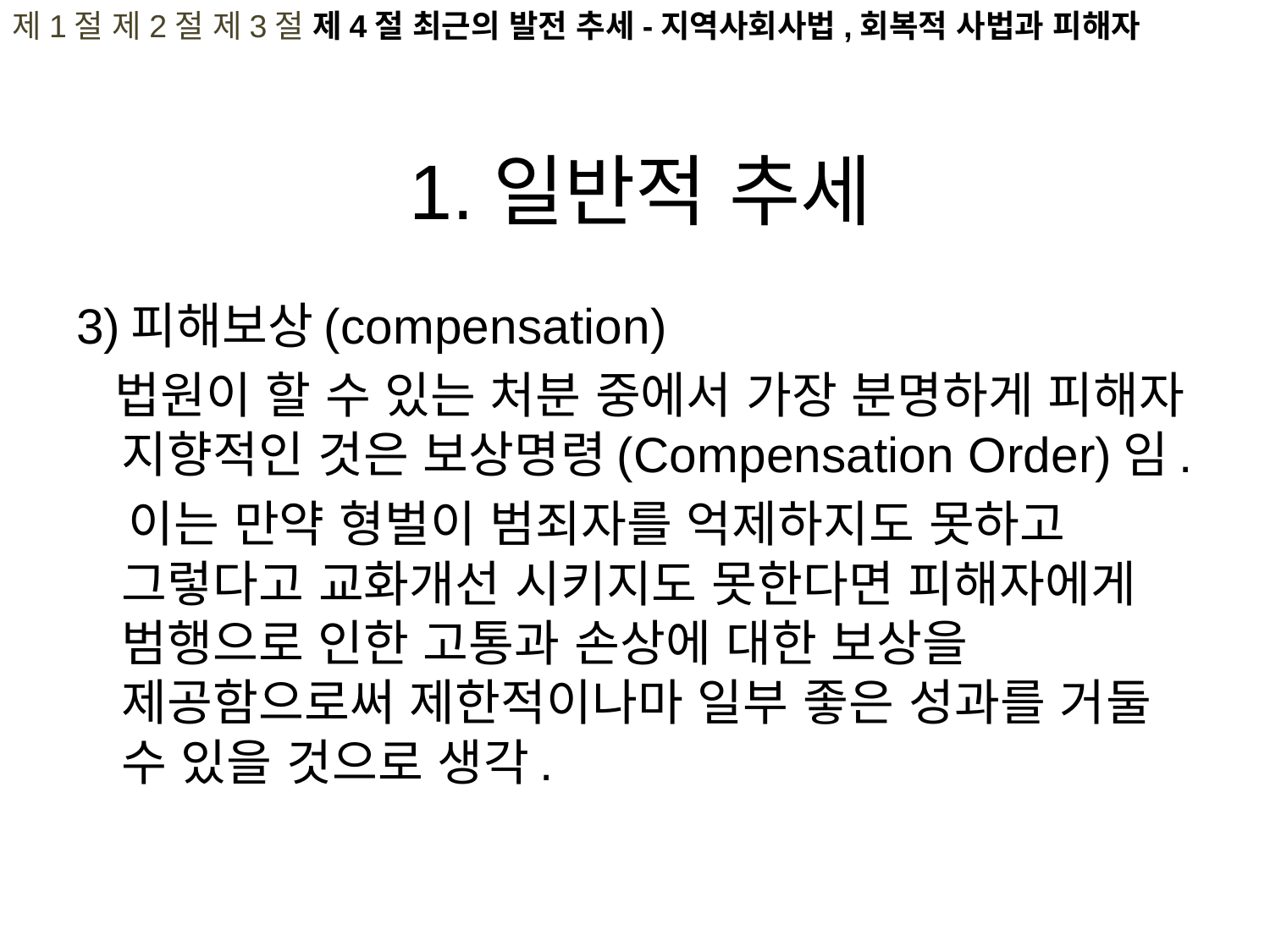

제1절 제2절 제3절 제4절 최근의 발전 추세-지역사회사법,회복적 사법과 피해자
# 1.일반적 추세
3)피해보상(compensation)
  법원이 할 수 있는 처분 중에서 가장 분명하게 피해자 지향적인 것은 보상명령(Compensation Order)임.
   이는 만약 형벌이 범죄자를 억제하지도 못하고 그렇다고 교화개선 시키지도 못한다면 피해자에게 범행으로 인한 고통과 손상에 대한 보상을 제공함으로써 제한적이나마 일부 좋은 성과를 거둘 수 있을 것으로 생각.